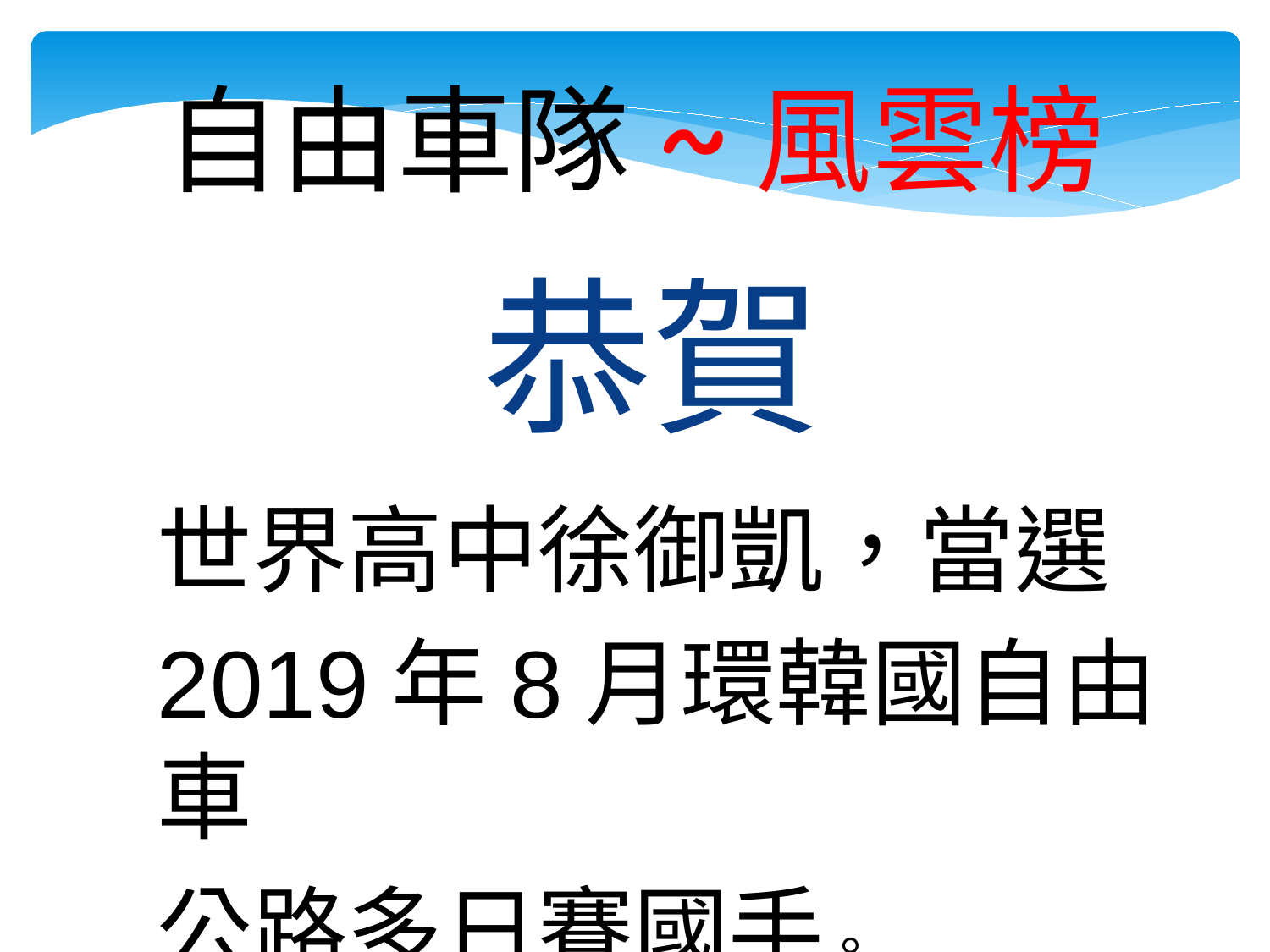

自由車隊~風雲榜
恭賀

世界高中徐御凱，當選
2019年8月環韓國自由車
公路多日賽國手。